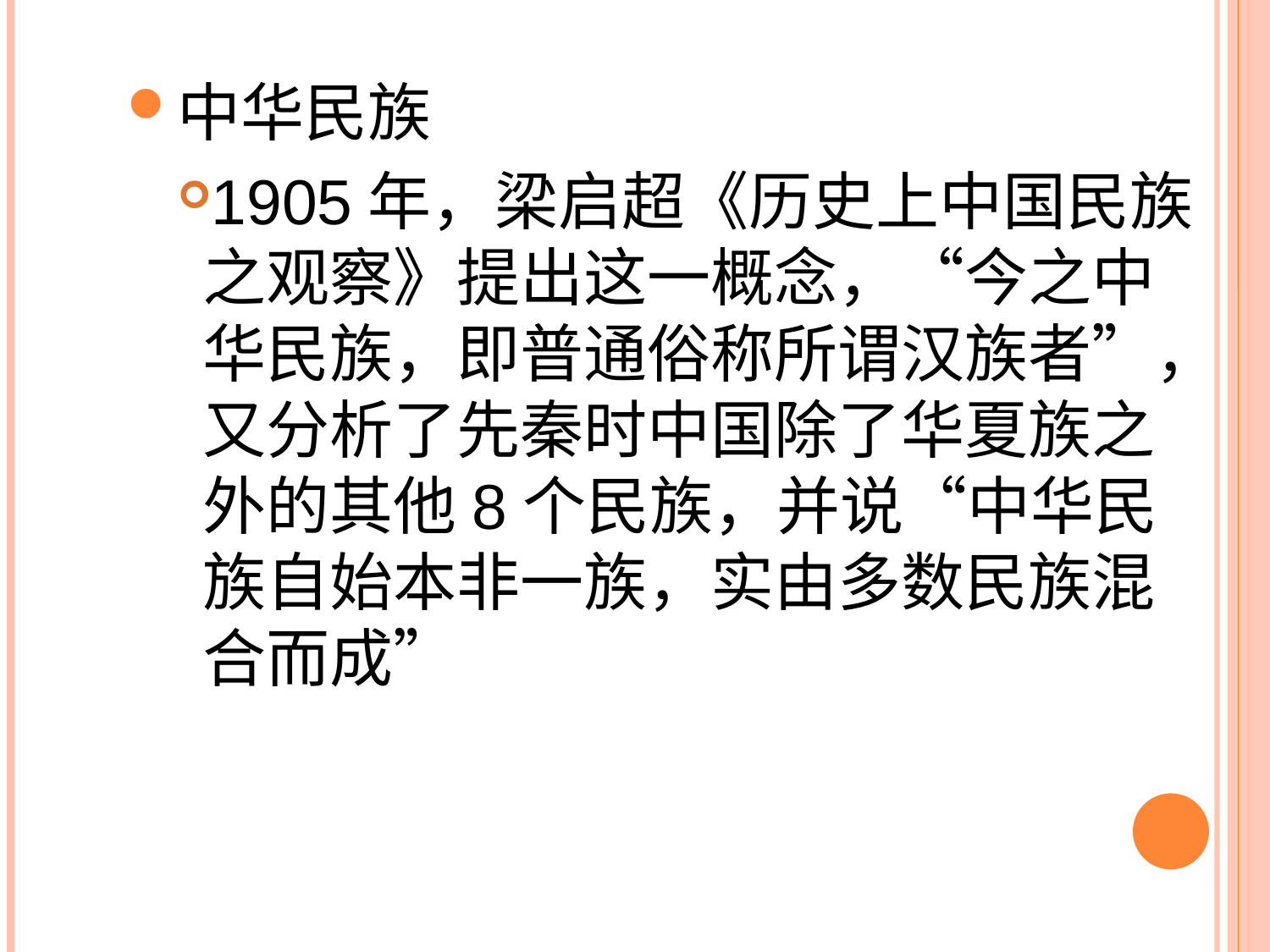

中华民族
1905年，梁启超《历史上中国民族之观察》提出这一概念，“今之中华民族，即普通俗称所谓汉族者”，又分析了先秦时中国除了华夏族之外的其他8个民族，并说“中华民族自始本非一族，实由多数民族混合而成”